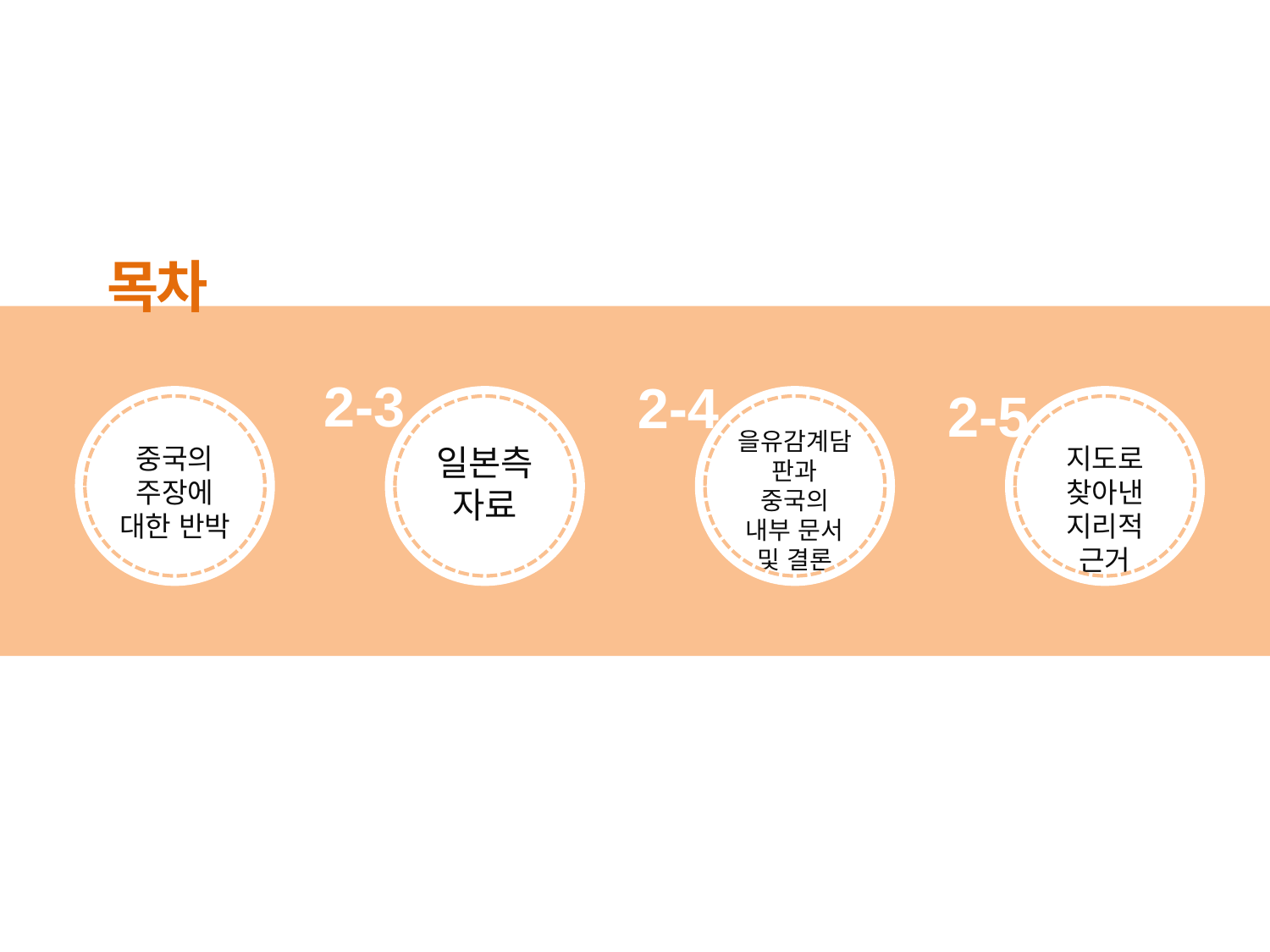

목차

2-2
2-3
2-4
2-5

을유감계담판과 중국의 내부 문서 및 결론
중국의 주장에 대한 반박
일본측 자료
지도로 찾아낸 지리적 근거